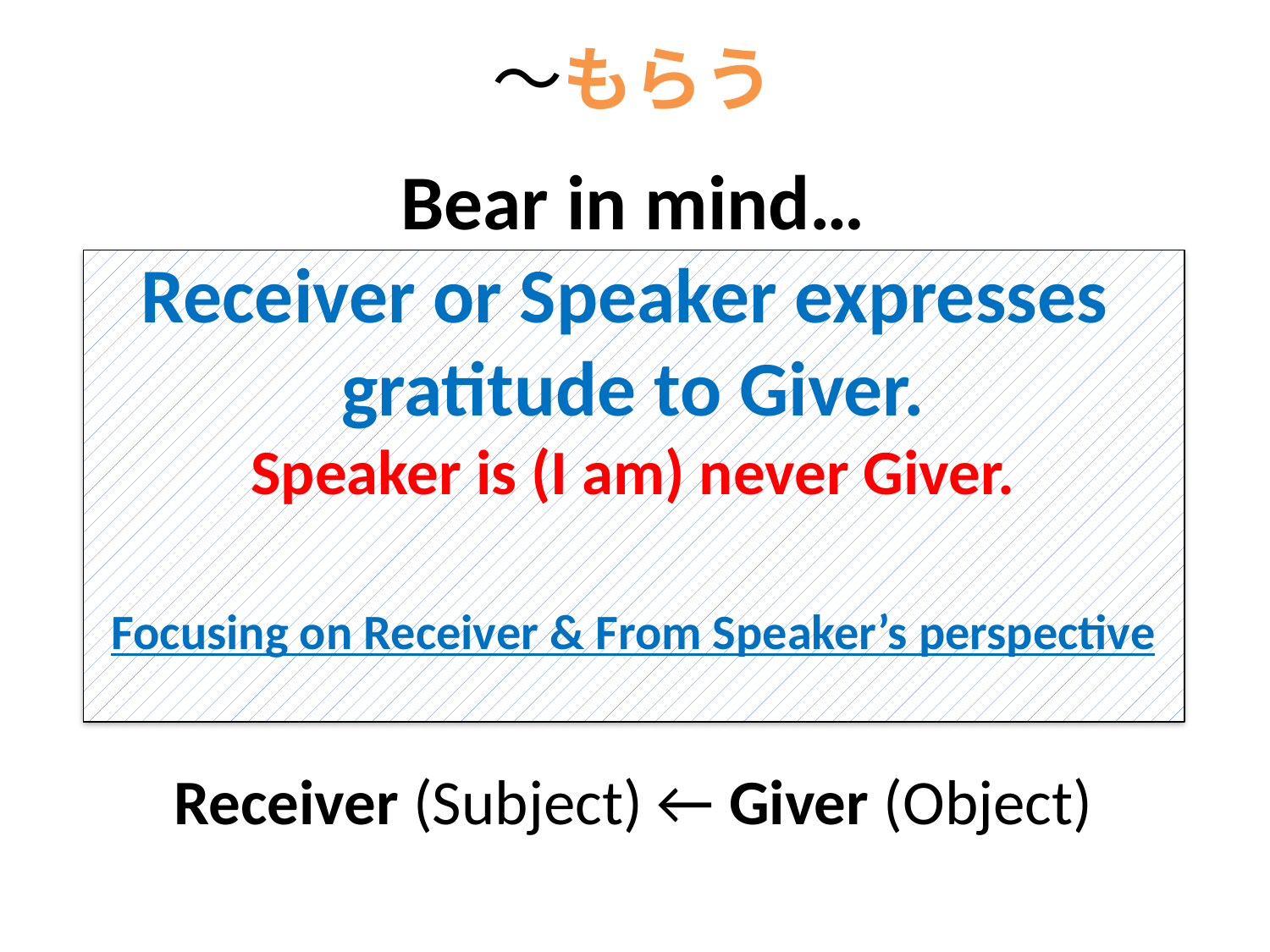

〜もらう
Bear in mind…
Receiver or Speaker expresses
gratitude to Giver.
Speaker is (I am) never Giver.

Focusing on Receiver & From Speaker’s perspective

Receiver (Subject) ← Giver (Object)